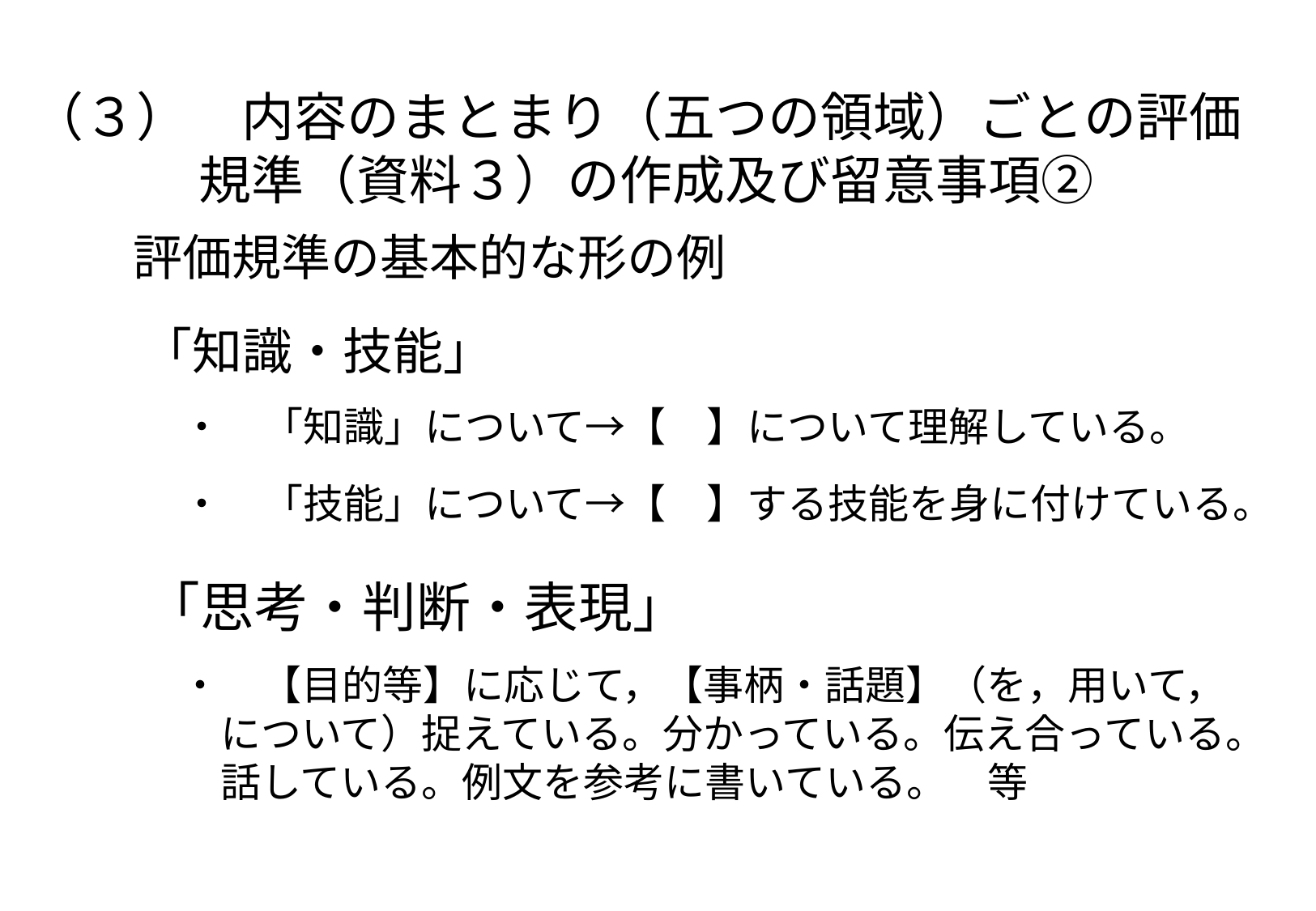

（３）　内容のまとまり（五つの領域）ごとの評価
　　　　規準（資料３）の作成及び留意事項②
　評価規準の基本的な形の例
　「知識・技能」
・　「知識」について→【　】について理解している。
・　「技能」について→【　】する技能を身に付けている。
　「思考・判断・表現」
・　【目的等】に応じて，【事柄・話題】（を，用いて，
　について）捉えている。分かっている。伝え合っている。
　話している。例文を参考に書いている。　等